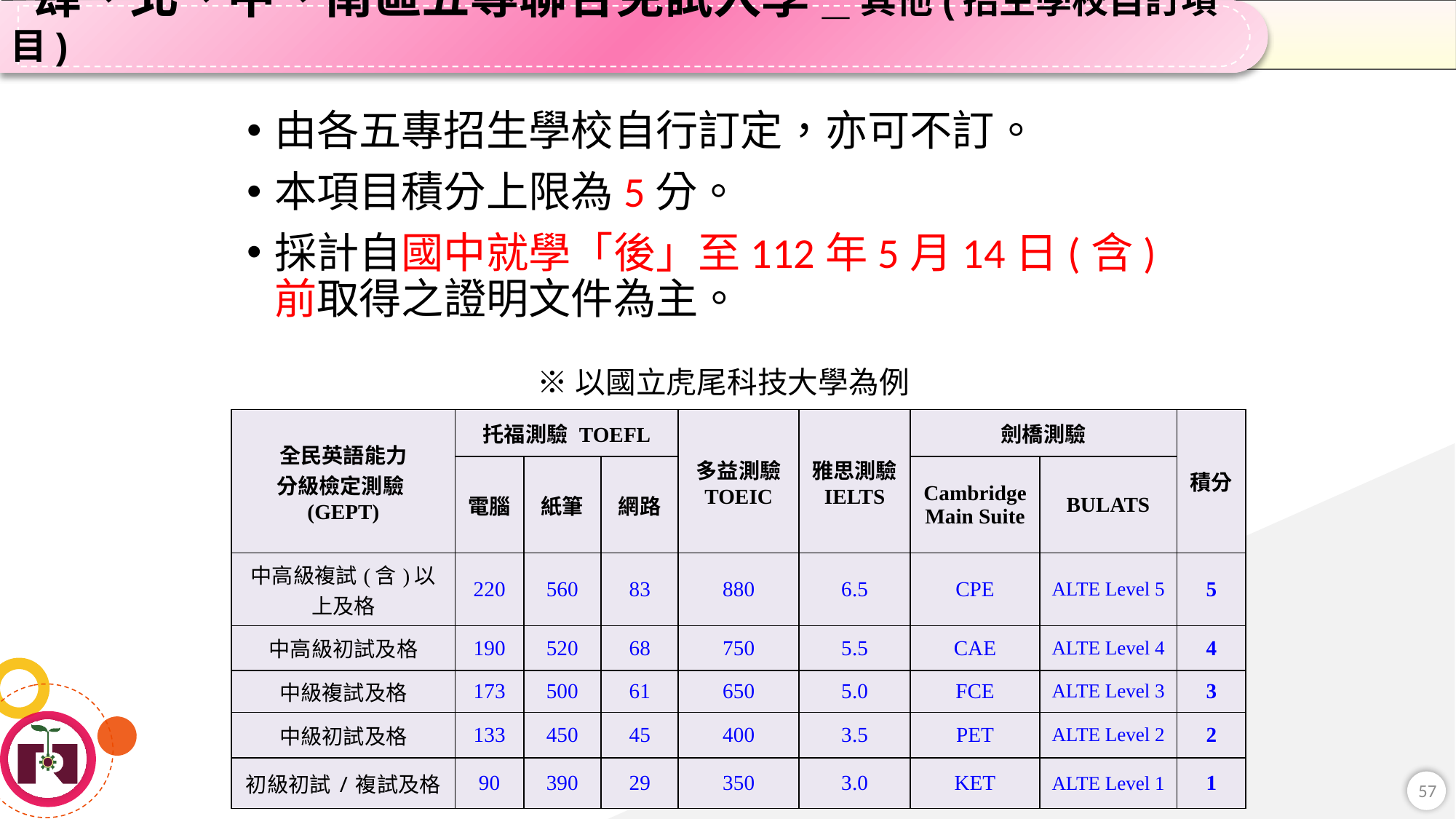

肆、北、中、南區五專聯合免試入學_其他(招生學校自訂項目)

由各五專招生學校自行訂定，亦可不訂。
本項目積分上限為5分。
採計自國中就學「後」至112年5月14日(含)前取得之證明文件為主。
※以國立虎尾科技大學為例
| 全民英語能力 分級檢定測驗(GEPT) | 托福測驗 TOEFL |  |  | 多益測驗 TOEIC | 雅思測驗 IELTS | 劍橋測驗 |  | 積分 |
| --- | --- | --- | --- | --- | --- | --- | --- | --- |
|  | 電腦 | 紙筆 | 網路 |  |  | Cambridge Main Suite | BULATS |  |
| 中高級複試(含)以上及格 | 220 | 560 | 83 | 880 | 6.5 | CPE | ALTE Level 5 | 5 |
| 中高級初試及格 | 190 | 520 | 68 | 750 | 5.5 | CAE | ALTE Level 4 | 4 |
| 中級複試及格 | 173 | 500 | 61 | 650 | 5.0 | FCE | ALTE Level 3 | 3 |
| 中級初試及格 | 133 | 450 | 45 | 400 | 3.5 | PET | ALTE Level 2 | 2 |
| 初級初試/複試及格 | 90 | 390 | 29 | 350 | 3.0 | KET | ALTE Level 1 | 1 |